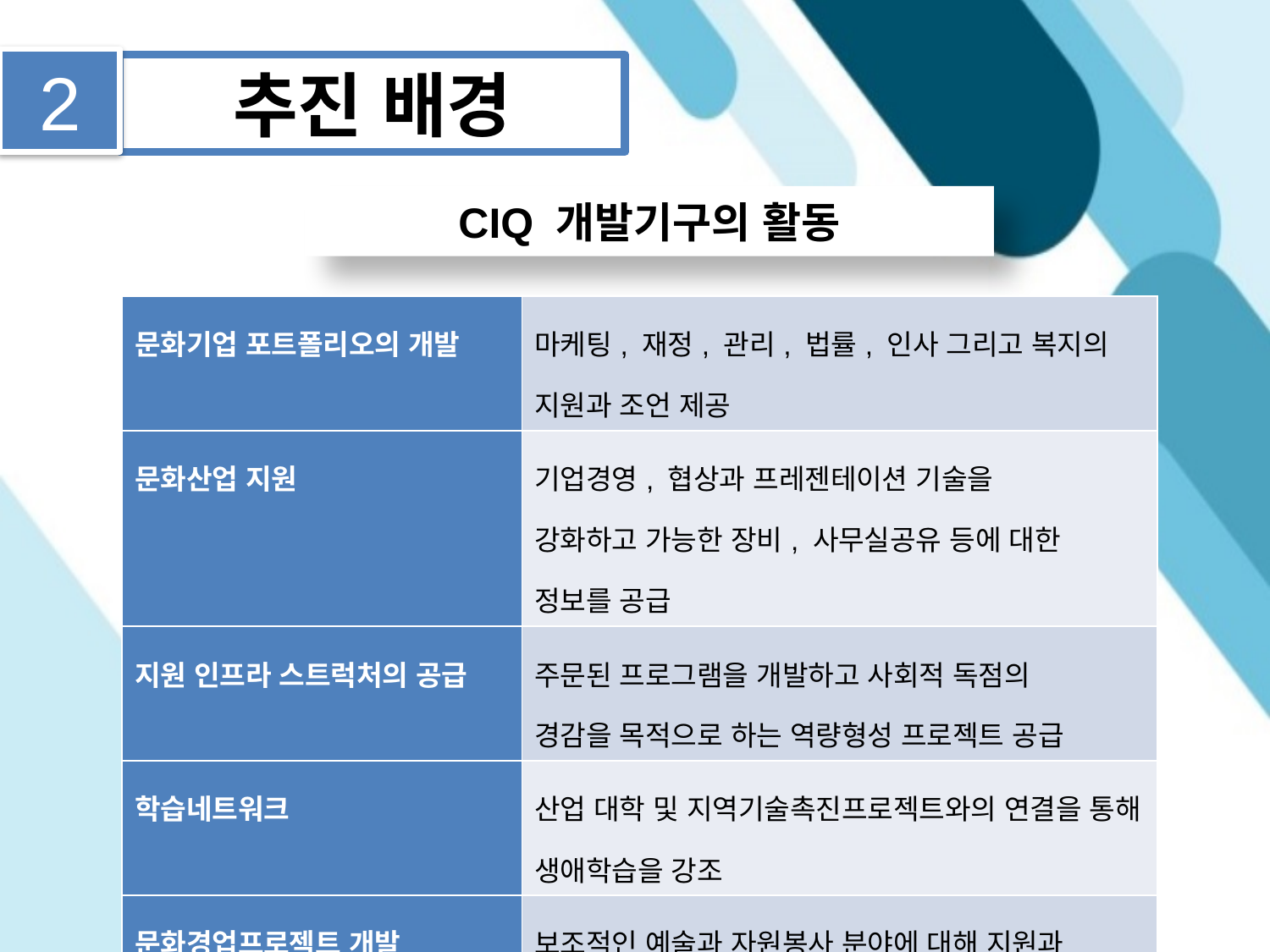

2
추진 배경
# CIQ 개발기구의 활동
| 문화기업 포트폴리오의 개발 | 마케팅, 재정, 관리, 법률, 인사 그리고 복지의 지원과 조언 제공 |
| --- | --- |
| 문화산업 지원 | 기업경영, 협상과 프레젠테이션 기술을 강화하고 가능한 장비, 사무실공유 등에 대한 정보를 공급 |
| 지원 인프라 스트럭처의 공급 | 주문된 프로그램을 개발하고 사회적 독점의 경감을 목적으로 하는 역량형성 프로젝트 공급 |
| 학습네트워크 | 산업 대학 및 지역기술촉진프로젝트와의 연결을 통해 생애학습을 강조 |
| 문화경업프로젝트 개발 | 보조적인 예술과 자원봉사 분야에 대해 지원과 훈련을 제공 |